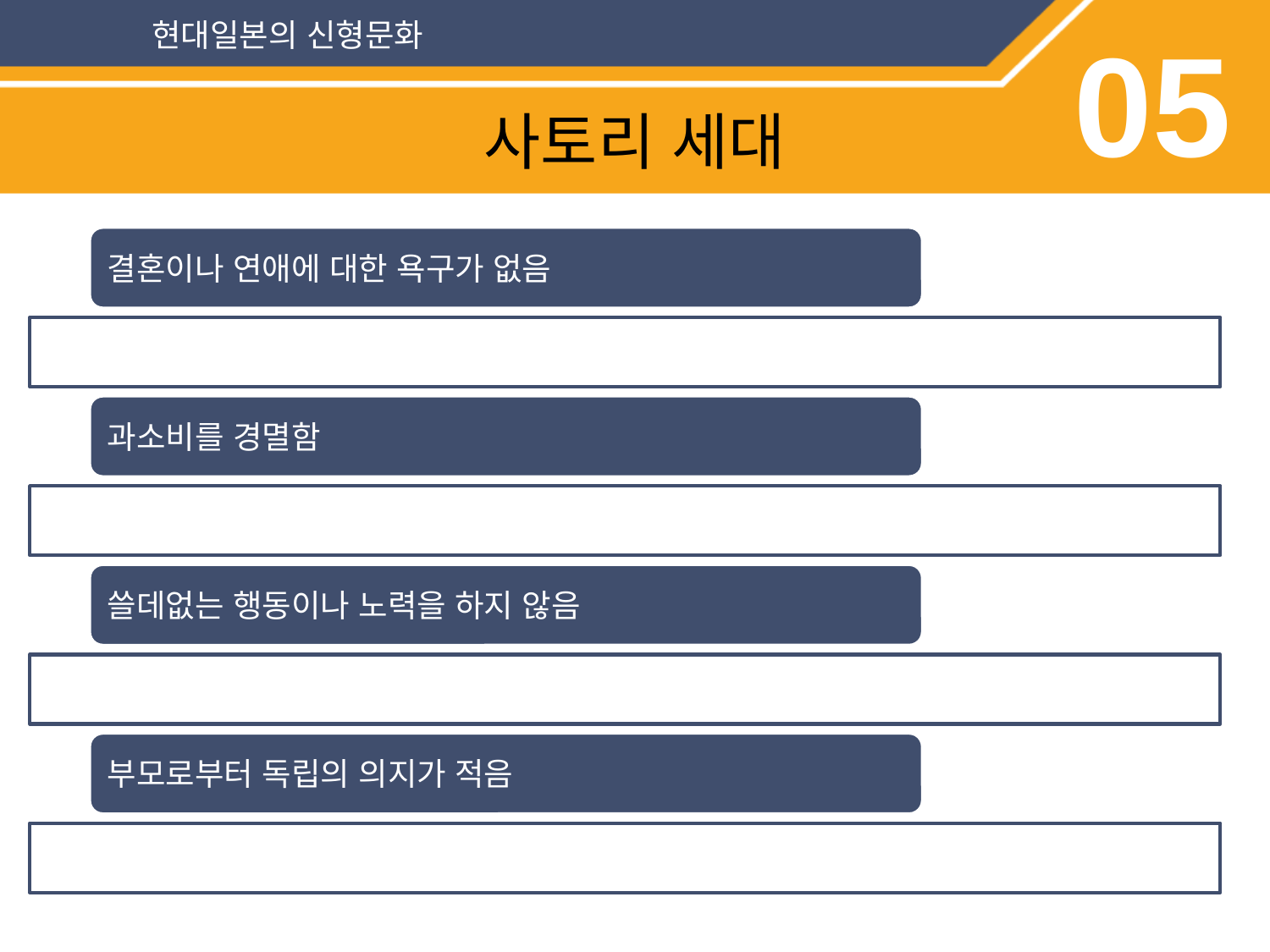

현대일본의 신형문화
05
사토리 세대
결혼이나 연애에 대한 욕구가 없음
과소비를 경멸함
쓸데없는 행동이나 노력을 하지 않음
부모로부터 독립의 의지가 적음